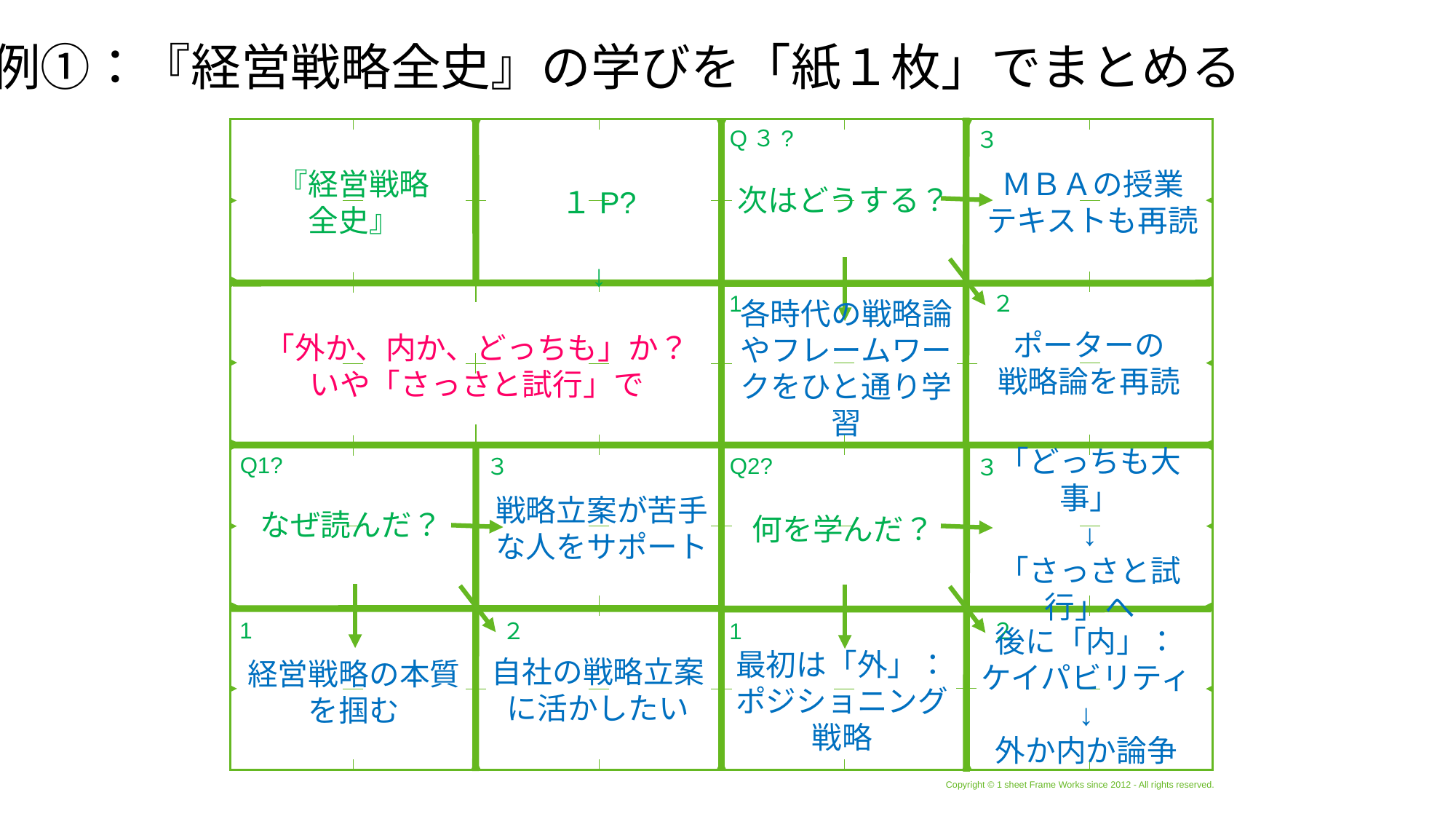

例①：『経営戦略全史』の学びを「紙１枚」でまとめる
次はどうする？
Q３?

Copyright © 1 sheet Frame Works since 2012 - All rights reserved.

１P?

↓
３
『経営戦略
全史』
ＭＢＡの授業
テキストも再読
ポーターの
戦略論を再読
1
「外か、内か、どっちも」か？
いや「さっさと試行」で
  ２
各時代の戦略論
やフレームワークをひと通り学習
なぜ読んだ？
Q1?
Q2?
何を学んだ？
３
戦略立案が苦手
な人をサポート
３
「どっちも大事」
↓
「さっさと試行」へ
自社の戦略立案
に活かしたい
1
  ２
1
経営戦略の本質
を掴む
  ２
後に「内」：
ケイパビリティ
↓
外か内か論争
最初は「外」：
ポジショニング
戦略